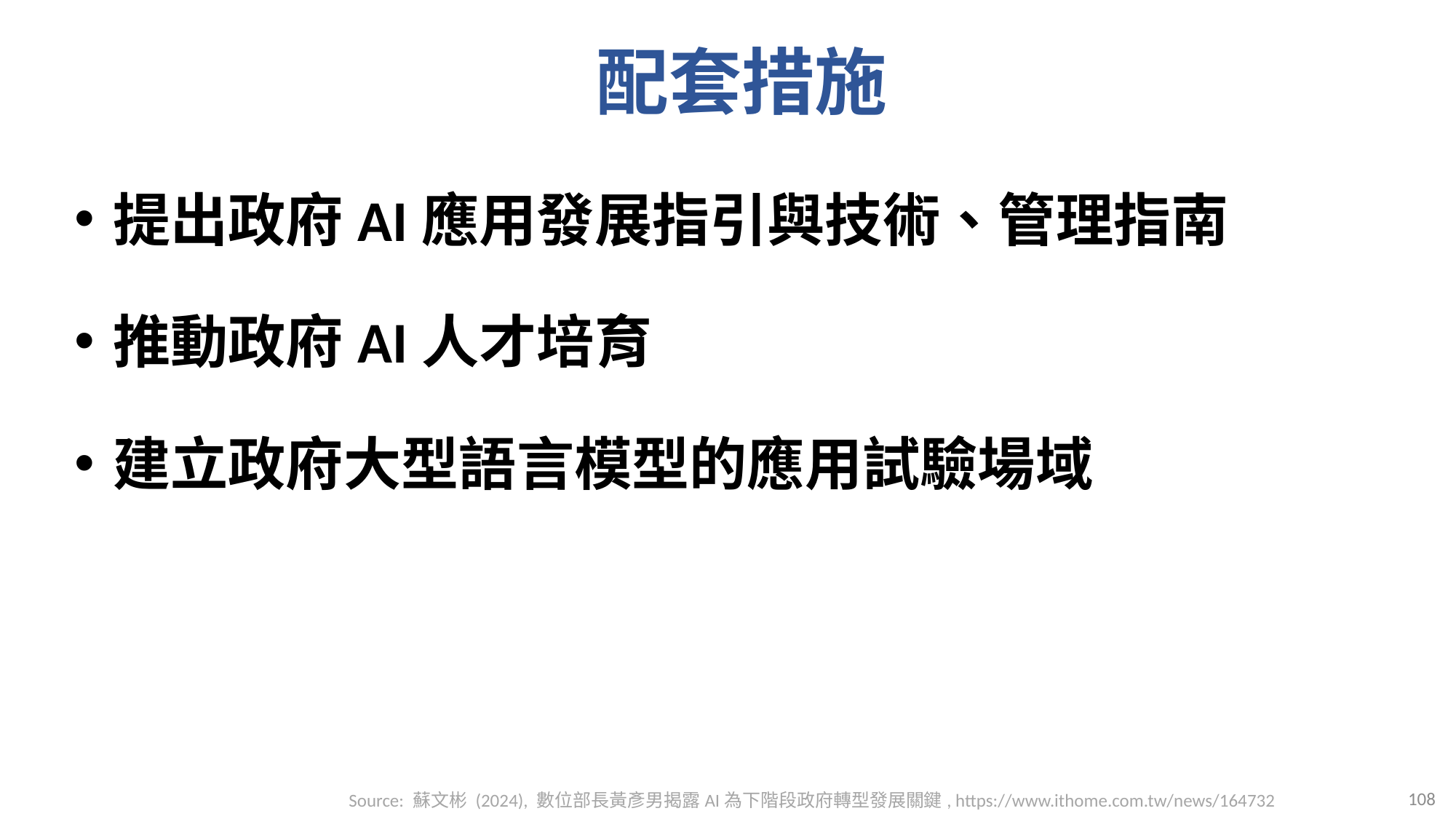

# 配套措施
提出政府AI應用發展指引與技術、管理指南
推動政府AI人才培育
建立政府大型語言模型的應用試驗場域
Source: 蘇文彬 (2024), 數位部長黃彥男揭露AI為下階段政府轉型發展關鍵, https://www.ithome.com.tw/news/164732
108